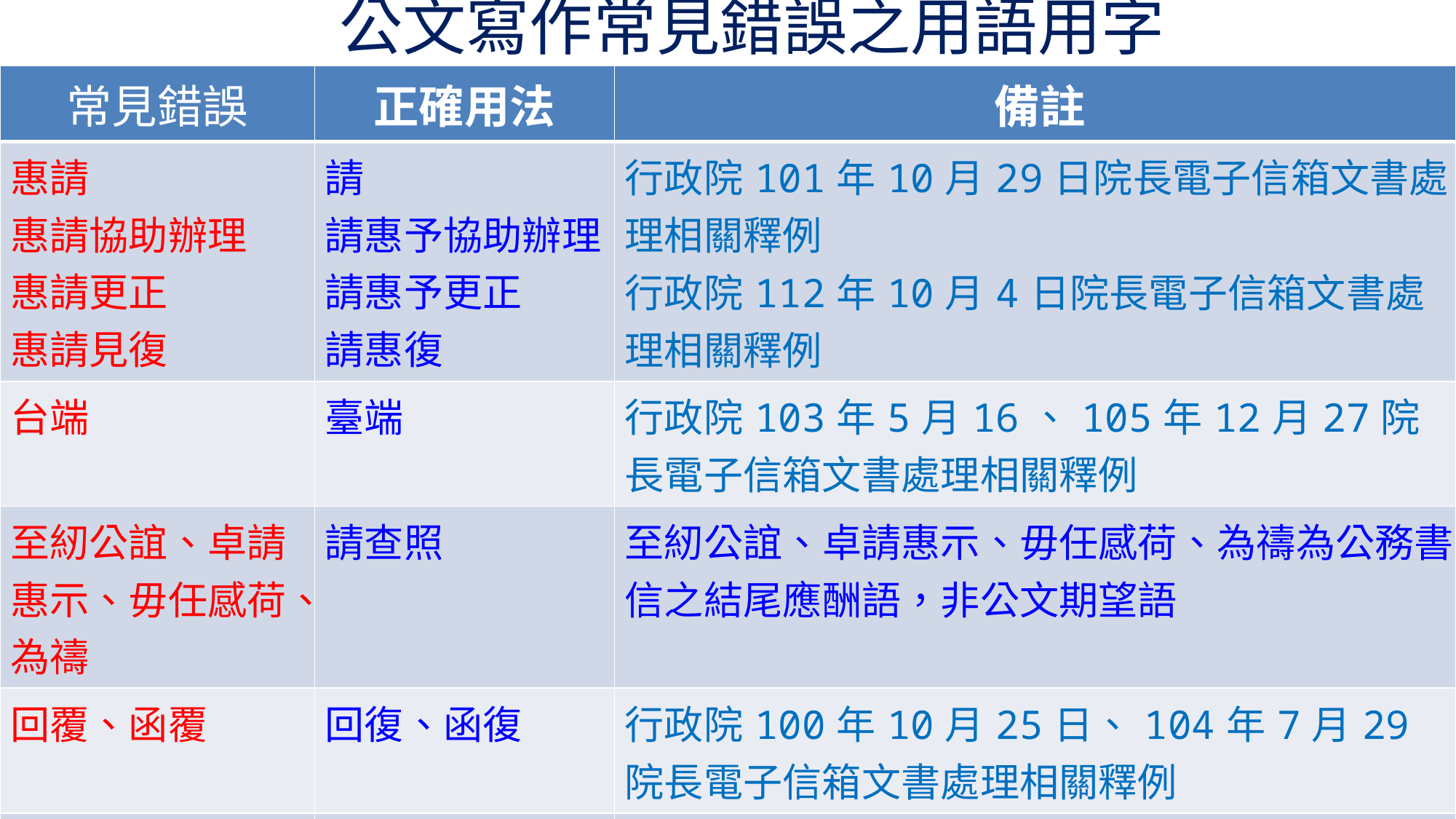

# 公文寫作常見錯誤之用語用字
| 常見錯誤 | 正確用法 | 備註 |
| --- | --- | --- |
| 惠請 惠請協助辦理 惠請更正 惠請見復 | 請 請惠予協助辦理請惠予更正 請惠復 | 行政院101年10月29日院長電子信箱文書處理相關釋例 行政院112年10月4日院長電子信箱文書處理相關釋例 |
| 台端 | 臺端 | 行政院103年5月16、105年12月27院長電子信箱文書處理相關釋例 |
| 至紉公誼、卓請惠示、毋任感荷、為禱 | 請查照 | 至紉公誼、卓請惠示、毋任感荷、為禱為公務書信之結尾應酬語，非公文期望語 |
| 回覆、函覆 | 回復、函復 | 行政院100年10月25日、104年7月29院長電子信箱文書處理相關釋例 |
| 第五屆、 如附件一 | 第5屆、 如附件1 | 公文書橫式書寫數字使用原則(93年9月17日院臺秘字第0930089122號函) |